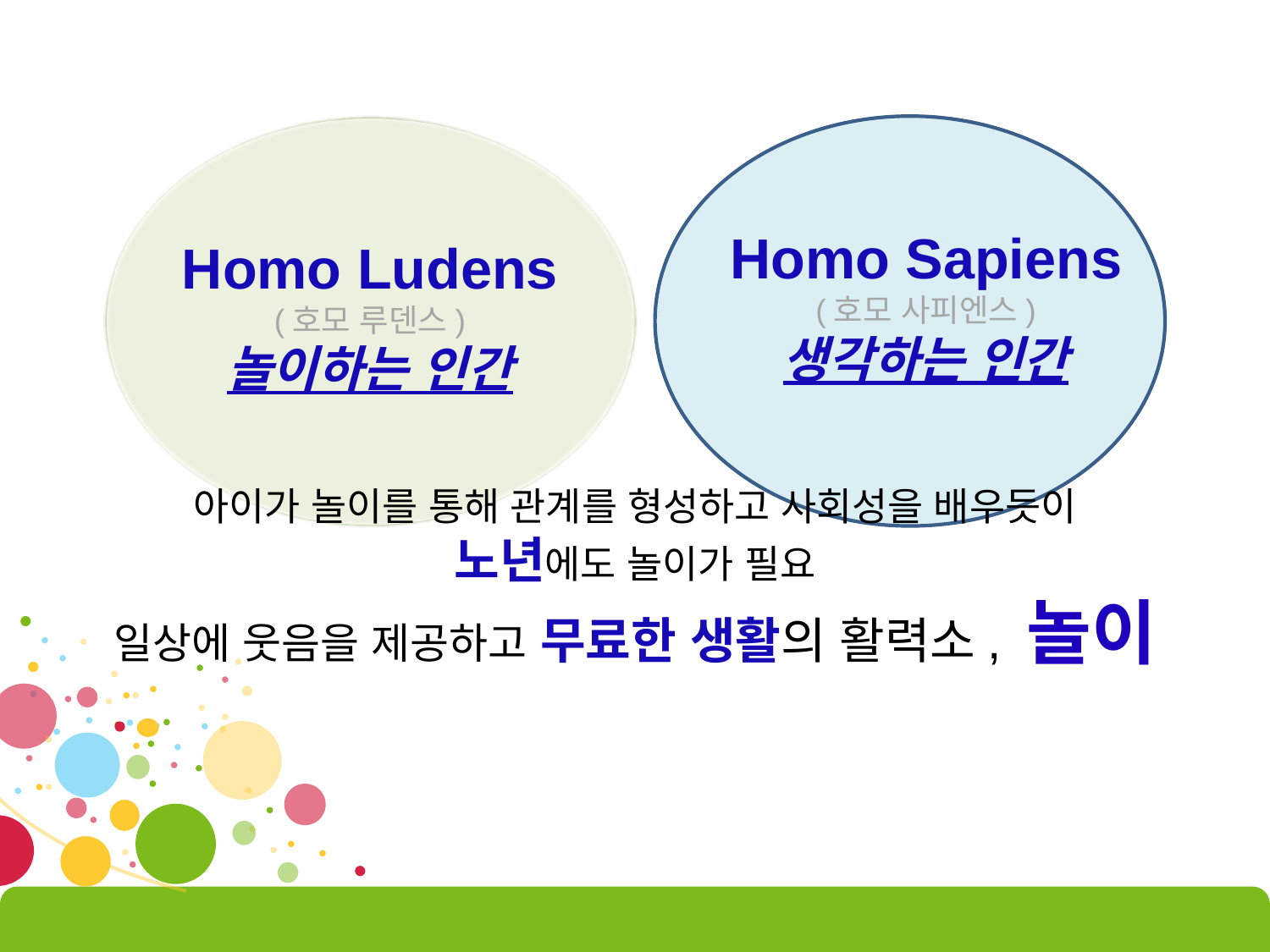

Homo Sapiens
(호모 사피엔스)
생각하는 인간
Homo Ludens
(호모 루덴스)
놀이하는 인간
아이가 놀이를 통해 관계를 형성하고 사회성을 배우듯이
노년에도 놀이가 필요
일상에 웃음을 제공하고 무료한 생활의 활력소, 놀이